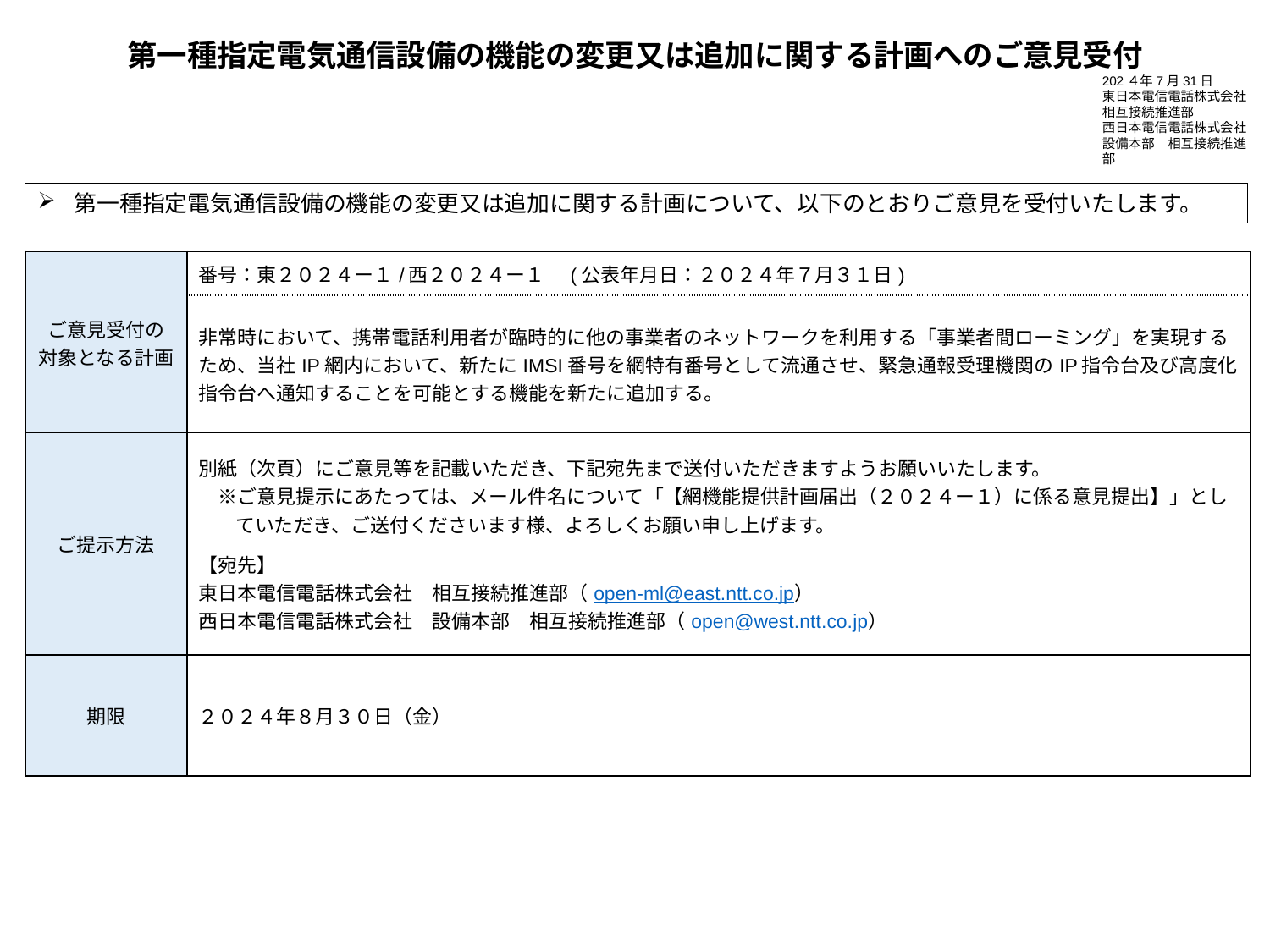

第一種指定電気通信設備の機能の変更又は追加に関する計画へのご意見受付
202４年7月31日
東日本電信電話株式会社
相互接続推進部
西日本電信電話株式会社
設備本部　相互接続推進部
第一種指定電気通信設備の機能の変更又は追加に関する計画について、以下のとおりご意見を受付いたします。
| ご意見受付の 対象となる計画 | 番号：東２０２４ー１/西２０２４ー１　(公表年月日：２０２４年７月３１日) |
| --- | --- |
|  | 非常時において、携帯電話利用者が臨時的に他の事業者のネットワークを利用する「事業者間ローミング」を実現するため、当社IP網内において、新たにIMSI番号を網特有番号として流通させ、緊急通報受理機関のIP指令台及び高度化指令台へ通知することを可能とする機能を新たに追加する。 |
| ご提示方法 | 別紙（次頁）にご意見等を記載いただき、下記宛先まで送付いただきますようお願いいたします。 　※ご意見提示にあたっては、メール件名について「【網機能提供計画届出（２０２４ー１）に係る意見提出】」としていただき、ご送付くださいます様、よろしくお願い申し上げます。 【宛先】 東日本電信電話株式会社　相互接続推進部（open-ml@east.ntt.co.jp） 西日本電信電話株式会社　設備本部　相互接続推進部（open@west.ntt.co.jp） |
| 期限 | ２０２４年８月３０日（金） |